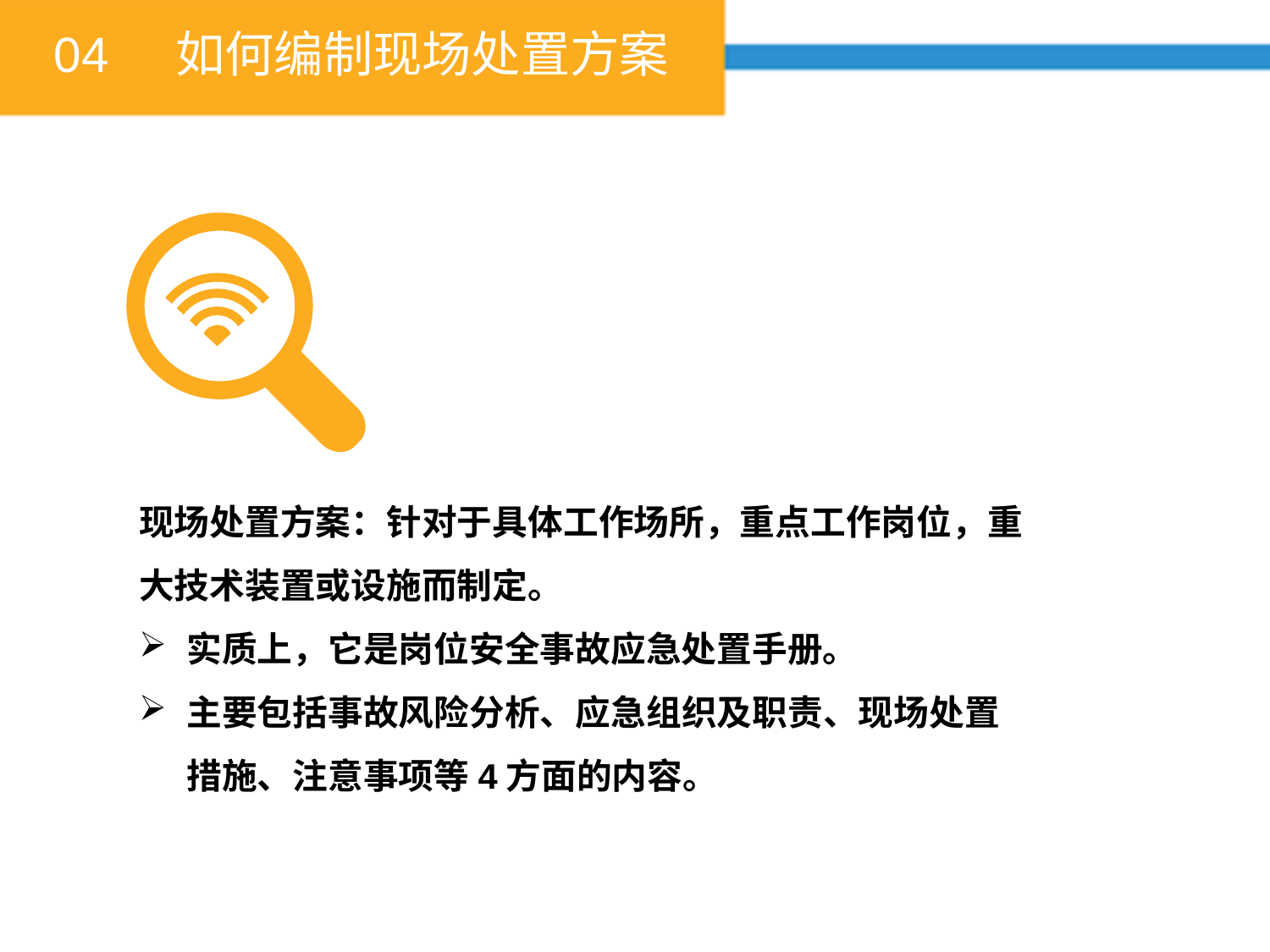

04    如何编制现场处置方案

现场处置方案：针对于具体工作场所，重点工作岗位，重大技术装置或设施而制定。
实质上，它是岗位安全事故应急处置手册。
主要包括事故风险分析、应急组织及职责、现场处置措施、注意事项等4方面的内容。